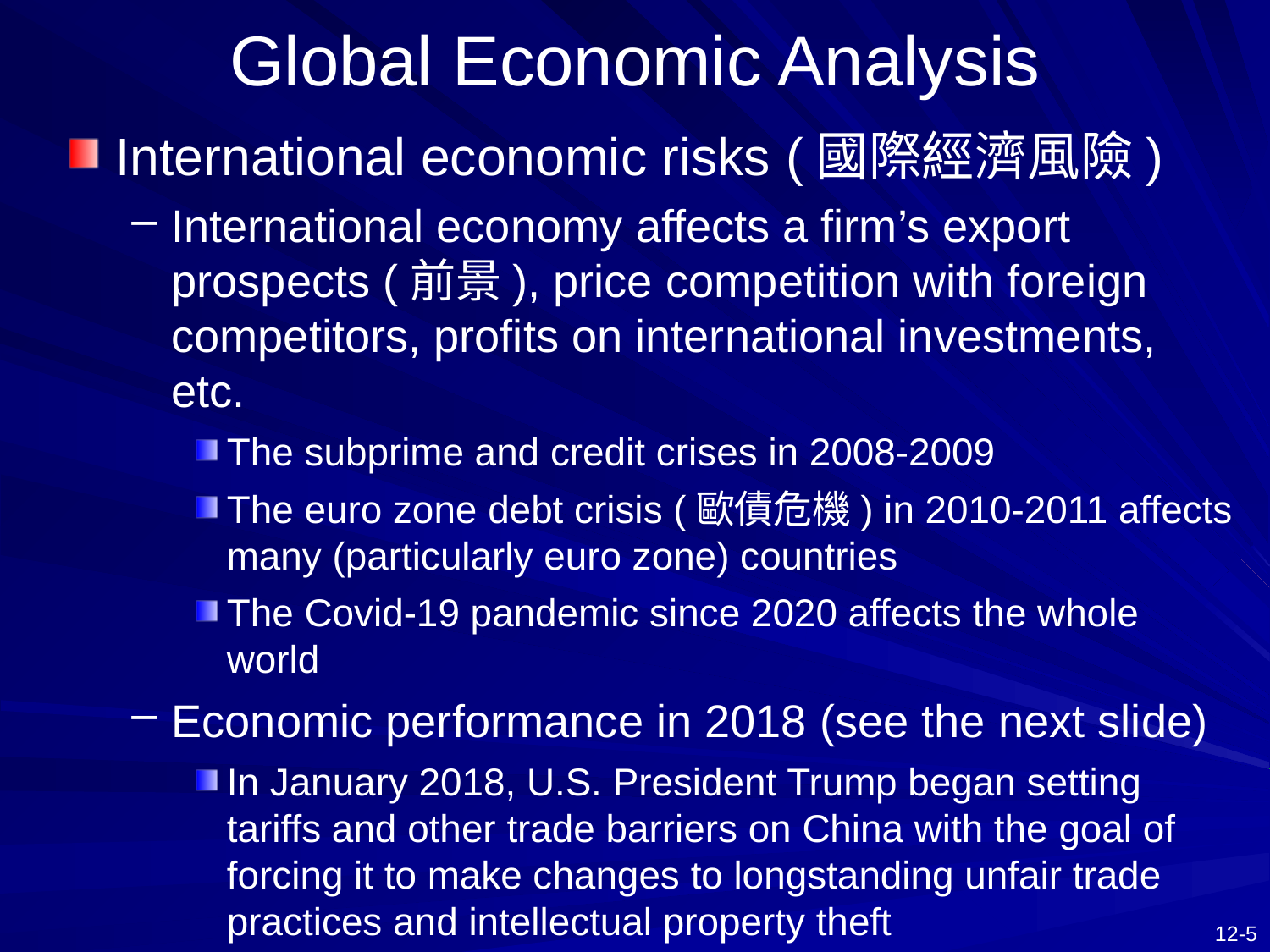

# Global Economic Analysis
International economic risks (國際經濟風險)
International economy affects a firm’s export prospects (前景), price competition with foreign competitors, profits on international investments, etc.
The subprime and credit crises in 2008-2009
The euro zone debt crisis (歐債危機) in 2010-2011 affects many (particularly euro zone) countries
The Covid-19 pandemic since 2020 affects the whole world
Economic performance in 2018 (see the next slide)
In January 2018, U.S. President Trump began setting tariffs and other trade barriers on China with the goal of forcing it to make changes to longstanding unfair trade practices and intellectual property theft
The China–United States trade war is still ongoing